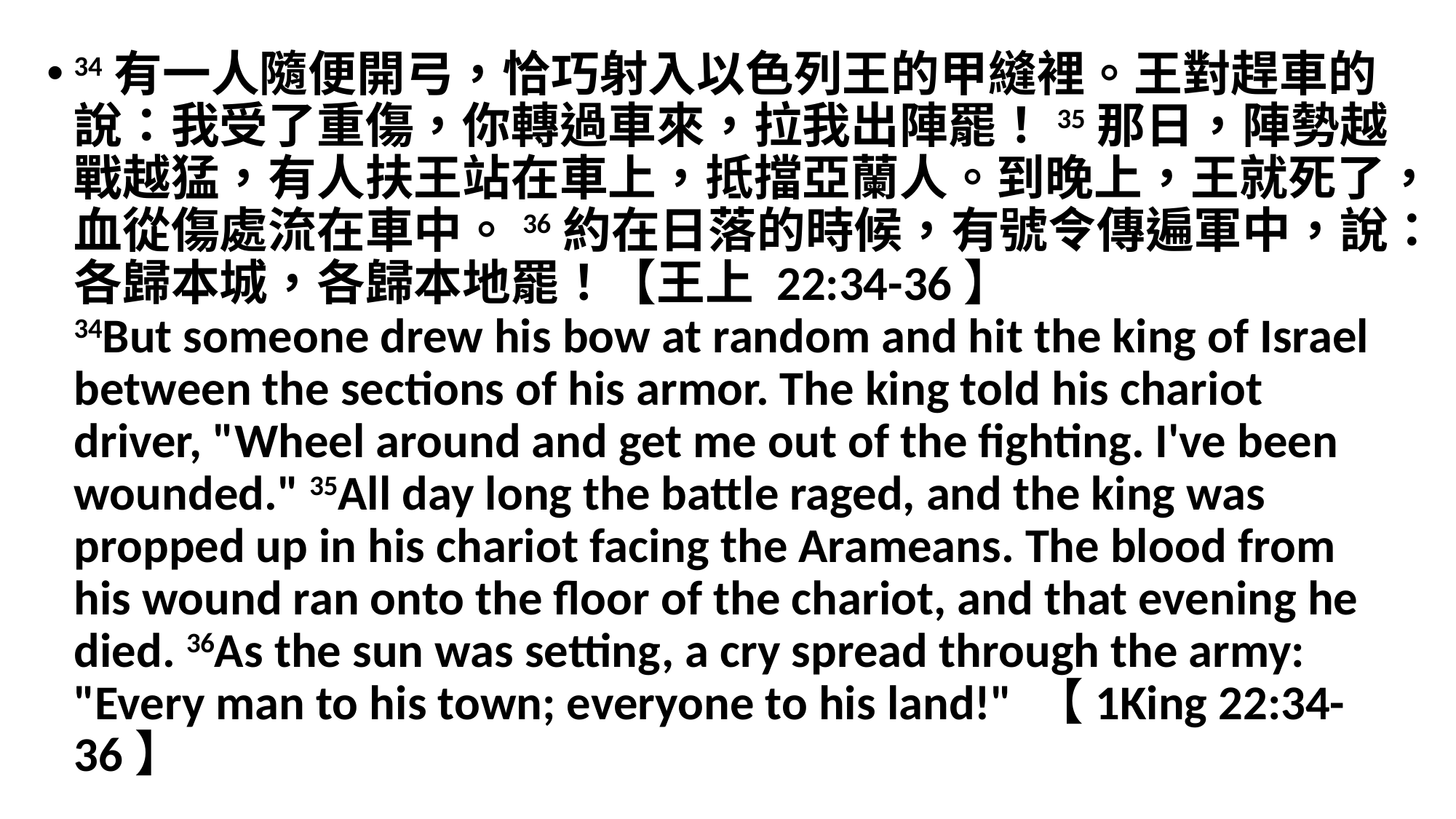

34有一人隨便開弓，恰巧射入以色列王的甲縫裡。王對趕車的說：我受了重傷，你轉過車來，拉我出陣罷！35那日，陣勢越戰越猛，有人扶王站在車上，抵擋亞蘭人。到晚上，王就死了，血從傷處流在車中。36約在日落的時候，有號令傳遍軍中，說：各歸本城，各歸本地罷！【王上 22:34-36】
34But someone drew his bow at random and hit the king of Israel between the sections of his armor. The king told his chariot driver, "Wheel around and get me out of the fighting. I've been wounded." 35All day long the battle raged, and the king was propped up in his chariot facing the Arameans. The blood from his wound ran onto the floor of the chariot, and that evening he died. 36As the sun was setting, a cry spread through the army: "Every man to his town; everyone to his land!" 【1King 22:34-36】

#